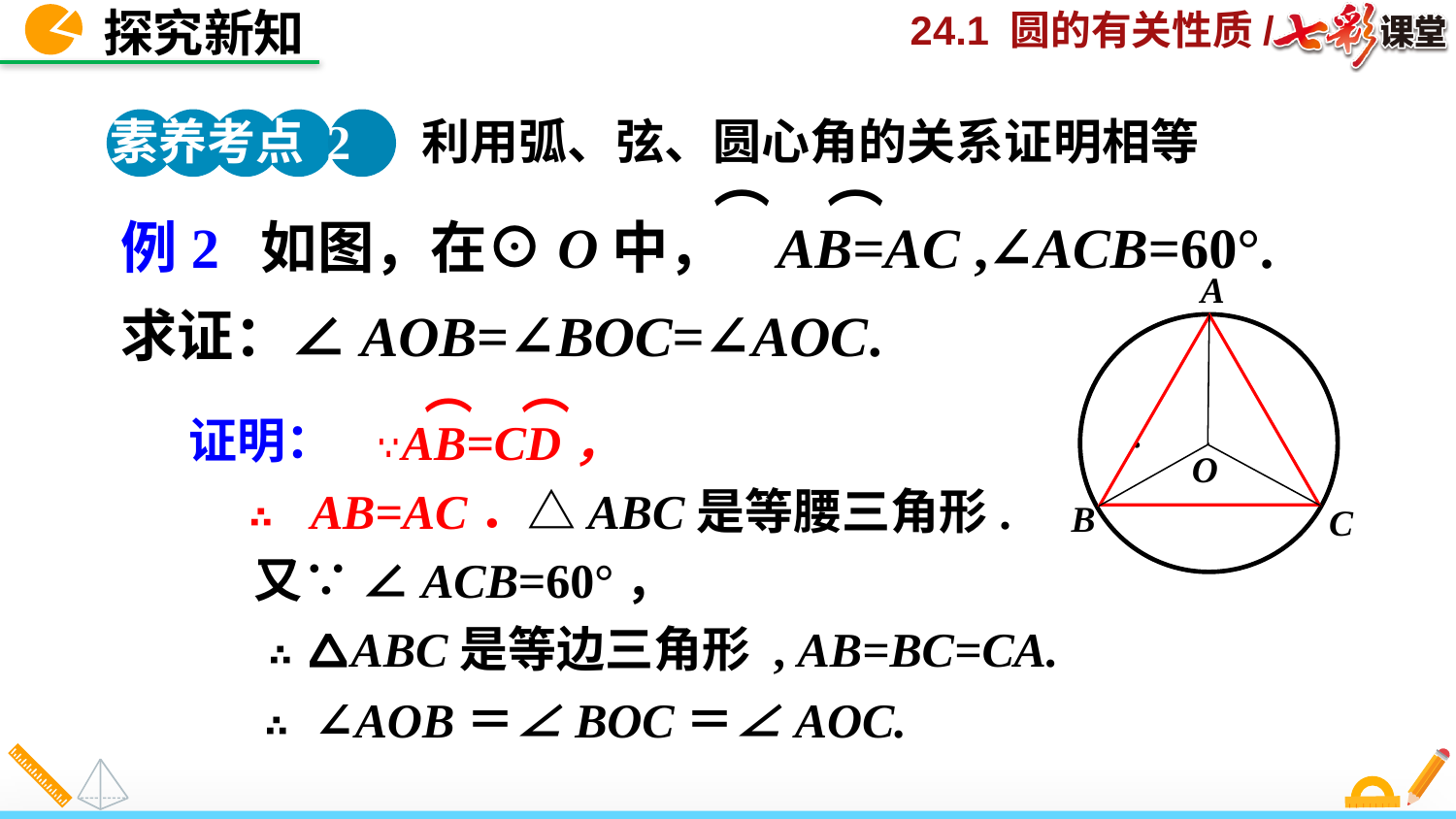

探究新知

素养考点 2

利用弧、弦、圆心角的关系证明相等
⌒    ⌒
例2  如图，在⊙O中，   AB=AC ,∠ACB=60°.
求证：∠AOB=∠BOC=∠AOC.
A
·

O

B
C
⌒    ⌒
∵AB=CD，
证明：
∴   AB=AC．△ABC是等腰三角形.
又∵ ∠ACB=60°，
∴ △ABC是等边三角形 , AB=BC=CA.
∴  ∠AOB＝∠BOC＝∠AOC.